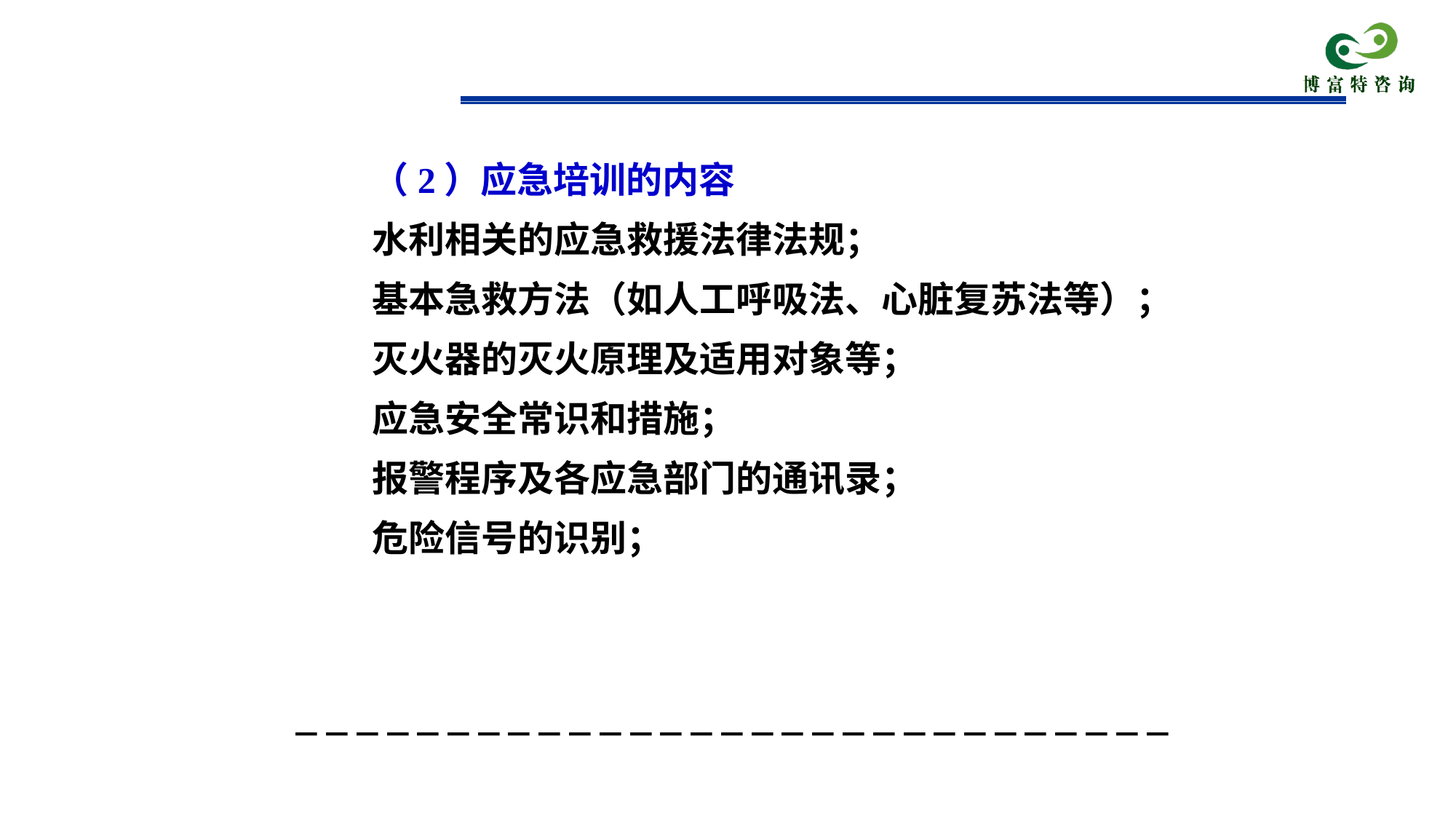

# （2）应急培训的内容
水利相关的应急救援法律法规；
基本急救方法（如人工呼吸法、心脏复苏法等）；
灭火器的灭火原理及适用对象等；
应急安全常识和措施；
报警程序及各应急部门的通讯录；
危险信号的识别；
－－－－－－－－－－－－－－－－－－－－－－－－－－－－－